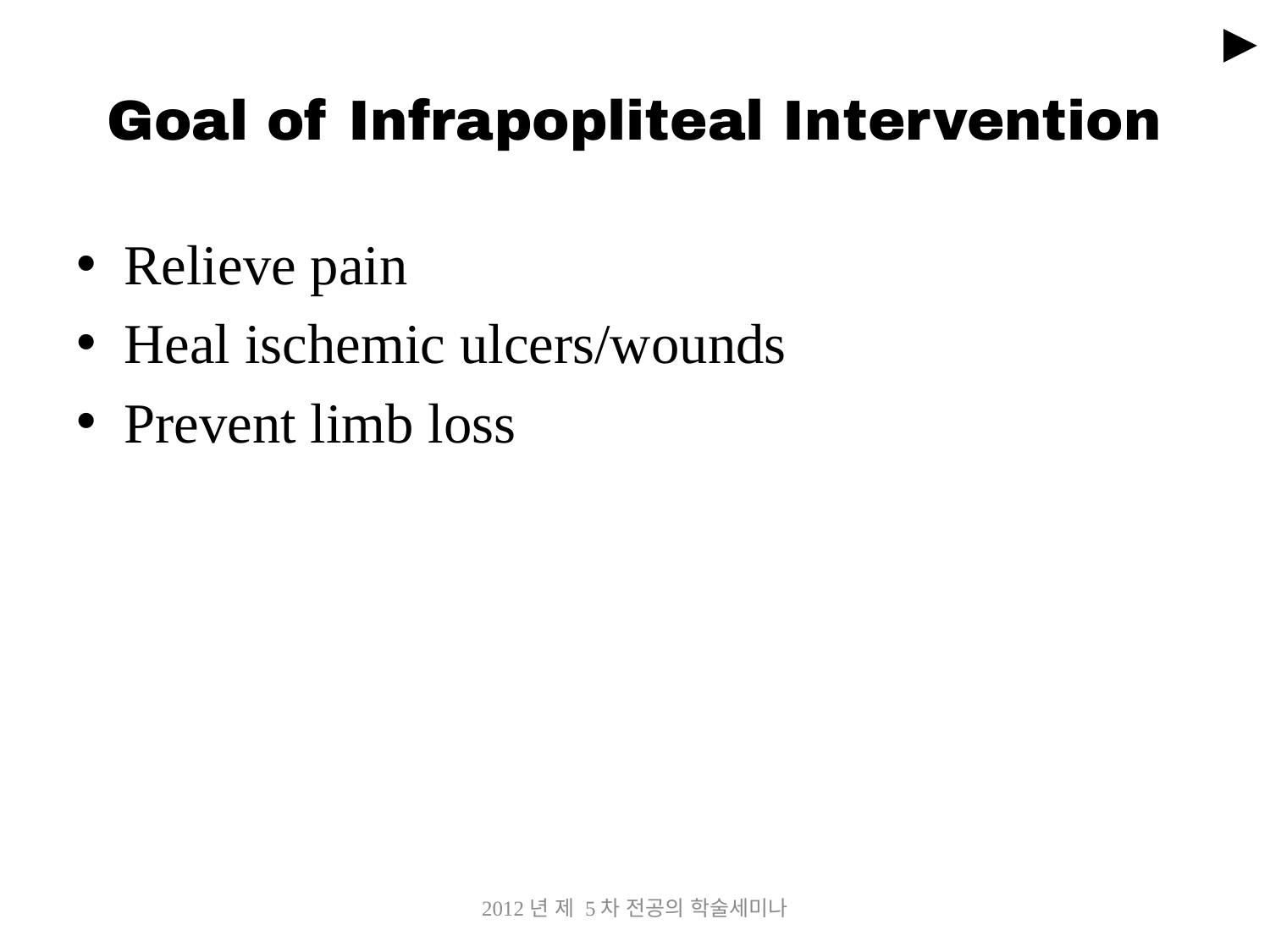

►
# Goal of Infrapopliteal Intervention
Relieve pain
Heal ischemic ulcers/wounds
Prevent limb loss

2012년 제 5차 전공의 학술세미나